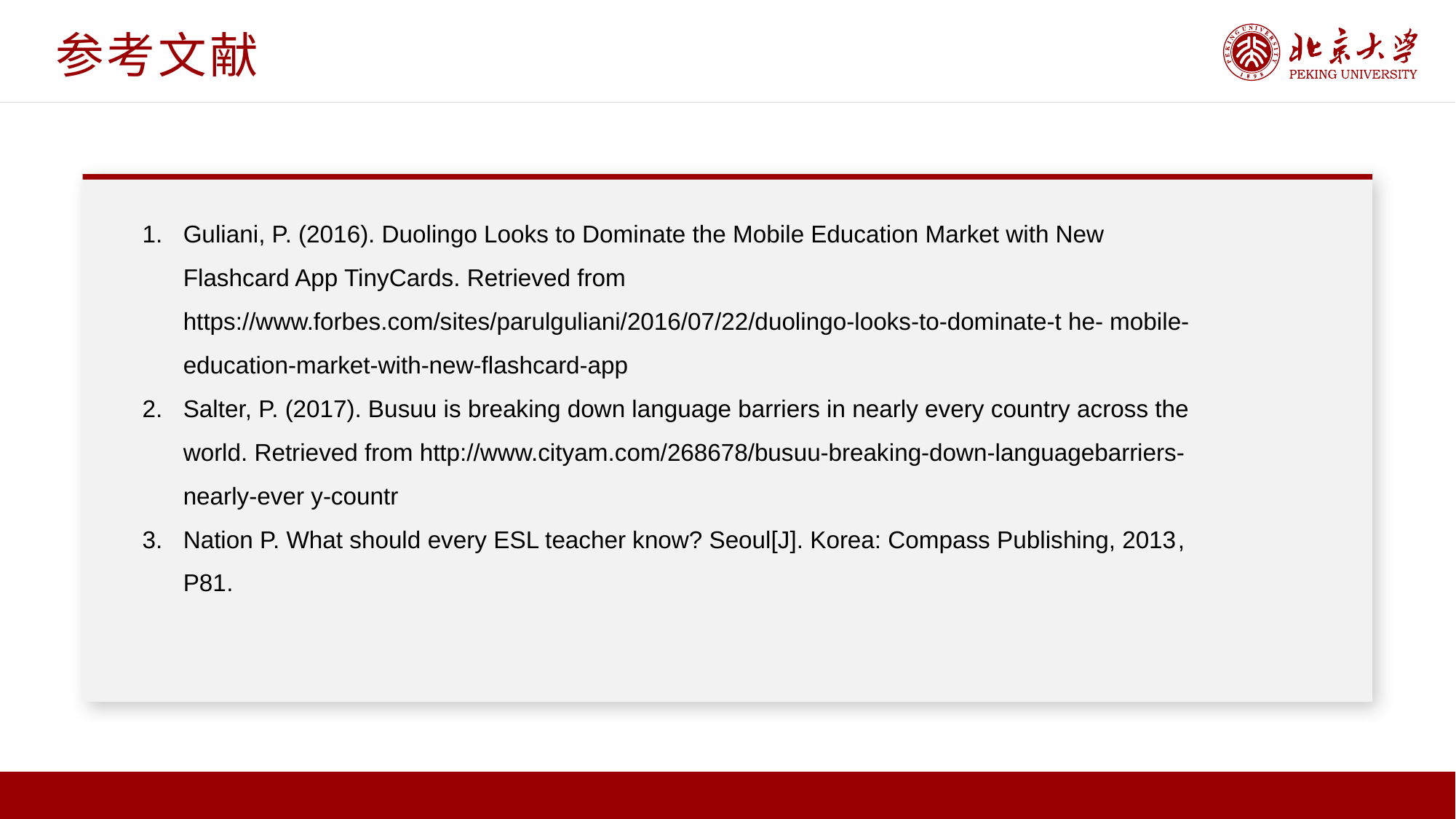

参考文献

Guliani, P. (2016). Duolingo Looks to Dominate the Mobile Education Market with New Flashcard App TinyCards. Retrieved from https://www.forbes.com/sites/parulguliani/2016/07/22/duolingo-looks-to-dominate-t he- mobile-education-market-with-new-flashcard-app
Salter, P. (2017). Busuu is breaking down language barriers in nearly every country across the world. Retrieved from http://www.cityam.com/268678/busuu-breaking-down-languagebarriers-nearly-ever y-countr
Nation P. What should every ESL teacher know? Seoul[J]. Korea: Compass Publishing, 2013, P81.